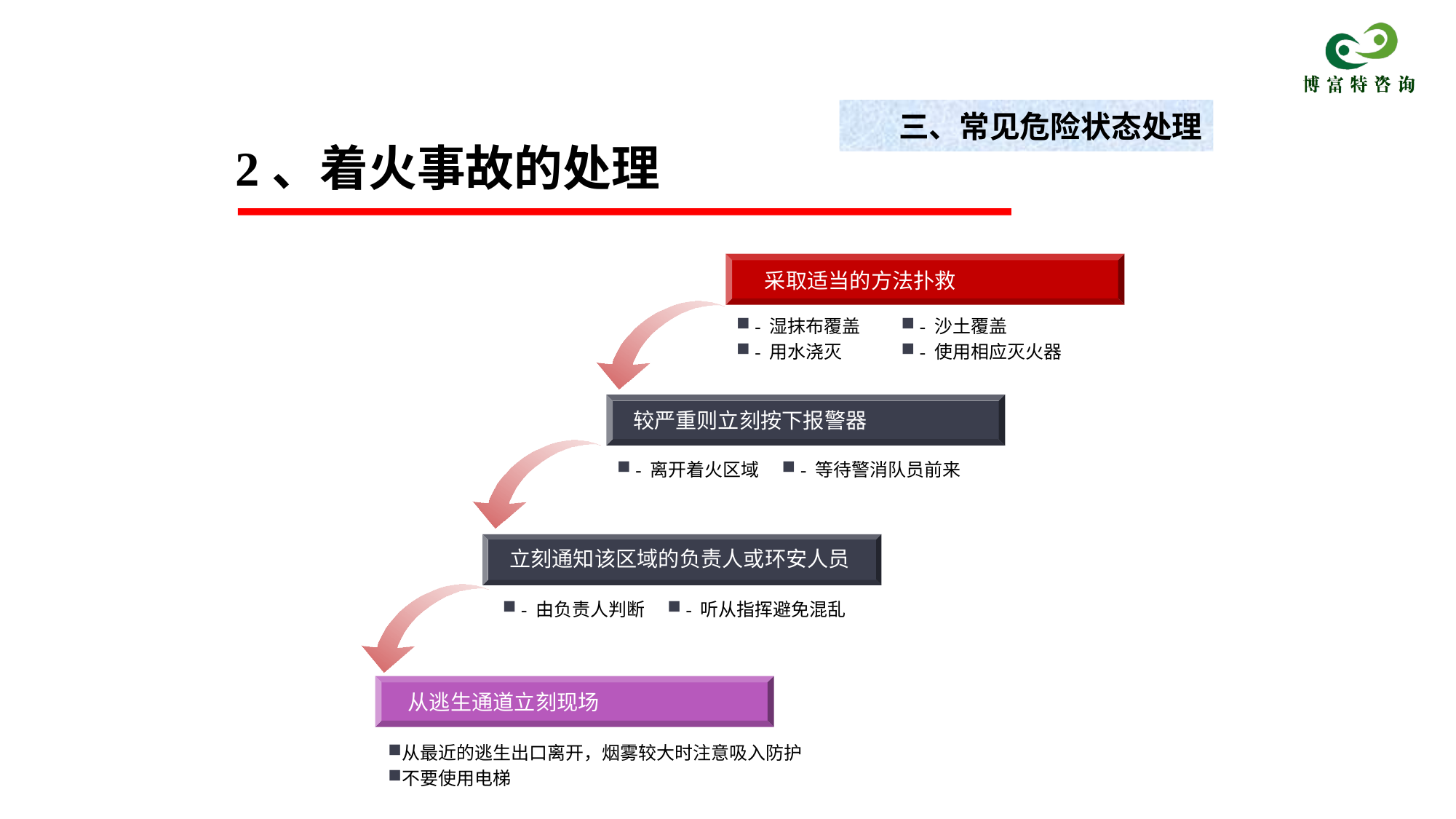

三、常见危险状态处理
2、着火事故的处理

采取适当的方法扑救

 - 湿抹布覆盖
 - 用水浇灭
 - 沙土覆盖
 - 使用相应灭火器

较严重则立刻按下报警器

 - 离开着火区域
 - 等待警消队员前来

立刻通知该区域的负责人或环安人员

 - 由负责人判断
 - 听从指挥避免混乱

从逃生通道立刻现场
从最近的逃生出口离开，烟雾较大时注意吸入防护
不要使用电梯